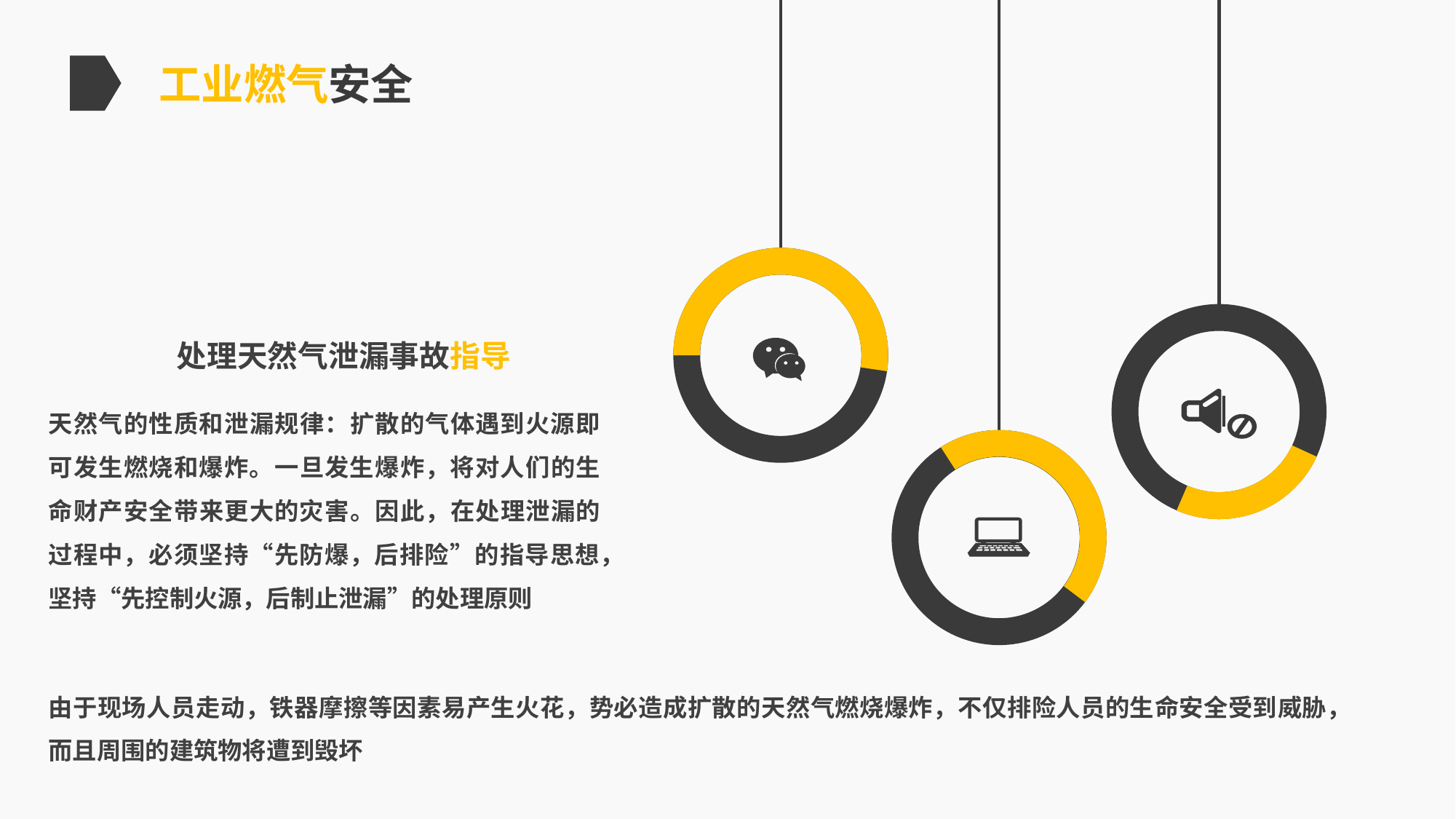

工业燃气安全

处理天然气泄漏事故指导

天然气的性质和泄漏规律：扩散的气体遇到火源即可发生燃烧和爆炸。一旦发生爆炸，将对人们的生命财产安全带来更大的灾害。因此，在处理泄漏的过程中，必须坚持“先防爆，后排险”的指导思想，坚持“先控制火源，后制止泄漏”的处理原则

由于现场人员走动，铁器摩擦等因素易产生火花，势必造成扩散的天然气燃烧爆炸，不仅排险人员的生命安全受到威胁，而且周围的建筑物将遭到毁坏